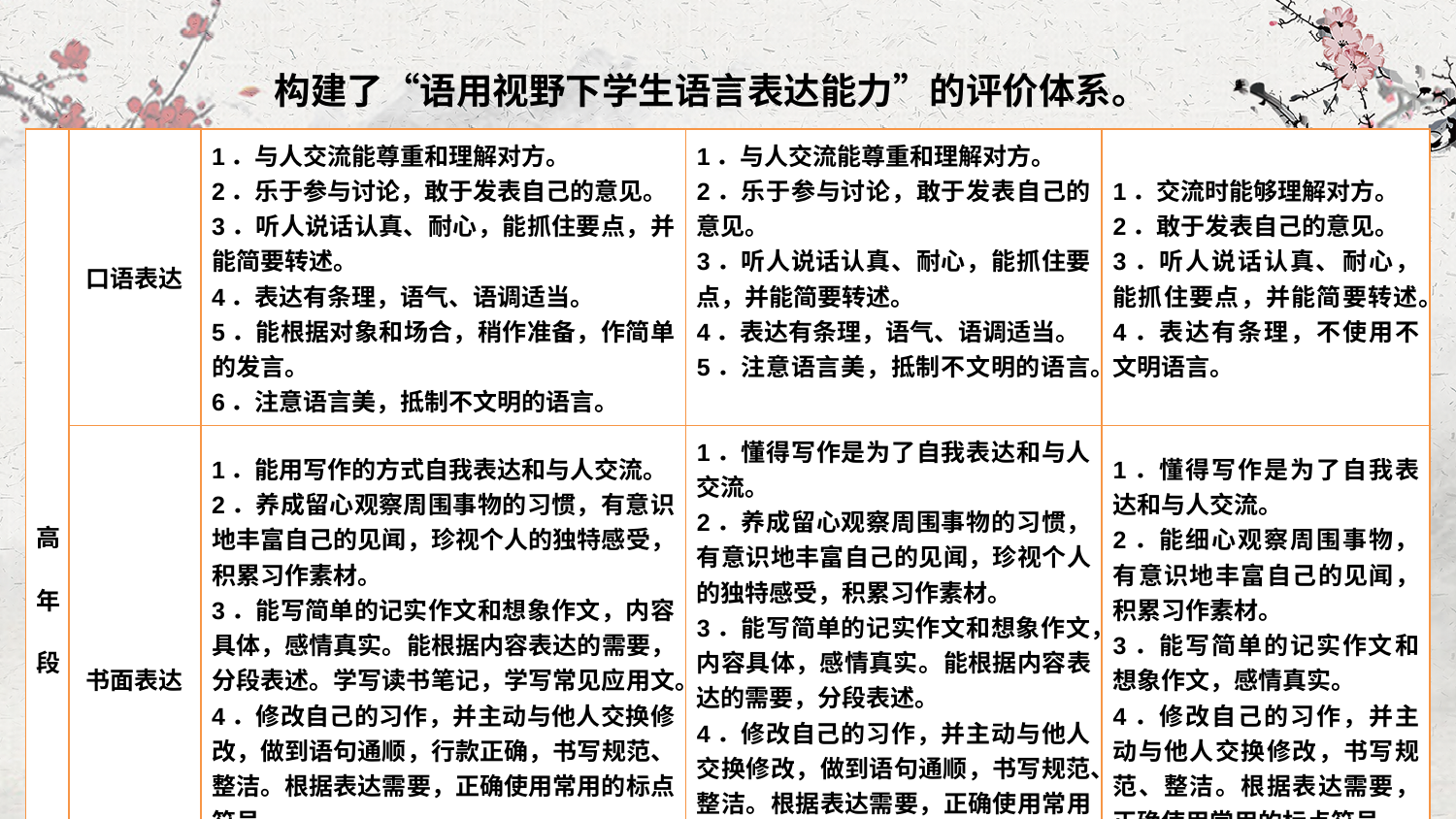

构建了“语用视野下学生语言表达能力”的评价体系。
| 高   年   段 | 口语表达 | 1．与人交流能尊重和理解对方。 2．乐于参与讨论，敢于发表自己的意见。 3．听人说话认真、耐心，能抓住要点，并能简要转述。 4．表达有条理，语气、语调适当。 5．能根据对象和场合，稍作准备，作简单的发言。 6．注意语言美，抵制不文明的语言。 | 1．与人交流能尊重和理解对方。 2．乐于参与讨论，敢于发表自己的意见。 3．听人说话认真、耐心，能抓住要点，并能简要转述。 4．表达有条理，语气、语调适当。 5．注意语言美，抵制不文明的语言。 | 1．交流时能够理解对方。 2．敢于发表自己的意见。 3．听人说话认真、耐心，能抓住要点，并能简要转述。 4．表达有条理，不使用不文明语言。 |
| --- | --- | --- | --- | --- |
|  | 书面表达 | 1．能用写作的方式自我表达和与人交流。 2．养成留心观察周围事物的习惯，有意识地丰富自己的见闻，珍视个人的独特感受，积累习作素材。 3．能写简单的记实作文和想象作文，内容具体，感情真实。能根据内容表达的需要，分段表述。学写读书笔记，学写常见应用文。 4．修改自己的习作，并主动与他人交换修改，做到语句通顺，行款正确，书写规范、整洁。根据表达需要，正确使用常用的标点符号。 5．习作要有一定速度。课内习作每学年16次左右。 | 1．懂得写作是为了自我表达和与人交流。 2．养成留心观察周围事物的习惯，有意识地丰富自己的见闻，珍视个人的独特感受，积累习作素材。 3．能写简单的记实作文和想象作文，内容具体，感情真实。能根据内容表达的需要，分段表述。 4．修改自己的习作，并主动与他人交换修改，做到语句通顺，书写规范、整洁。根据表达需要，正确使用常用的标点符号。 5．习作要有一定速度。课内习作每学年16次左右。 | 1．懂得写作是为了自我表达和与人交流。 2．能细心观察周围事物，有意识地丰富自己的见闻，积累习作素材。 3．能写简单的记实作文和想象作文，感情真实。 4．修改自己的习作，并主动与他人交换修改，书写规范、整洁。根据表达需要，正确使用常用的标点符号。 5．习作要有一定速度。课内习作每学年16次左右。 |